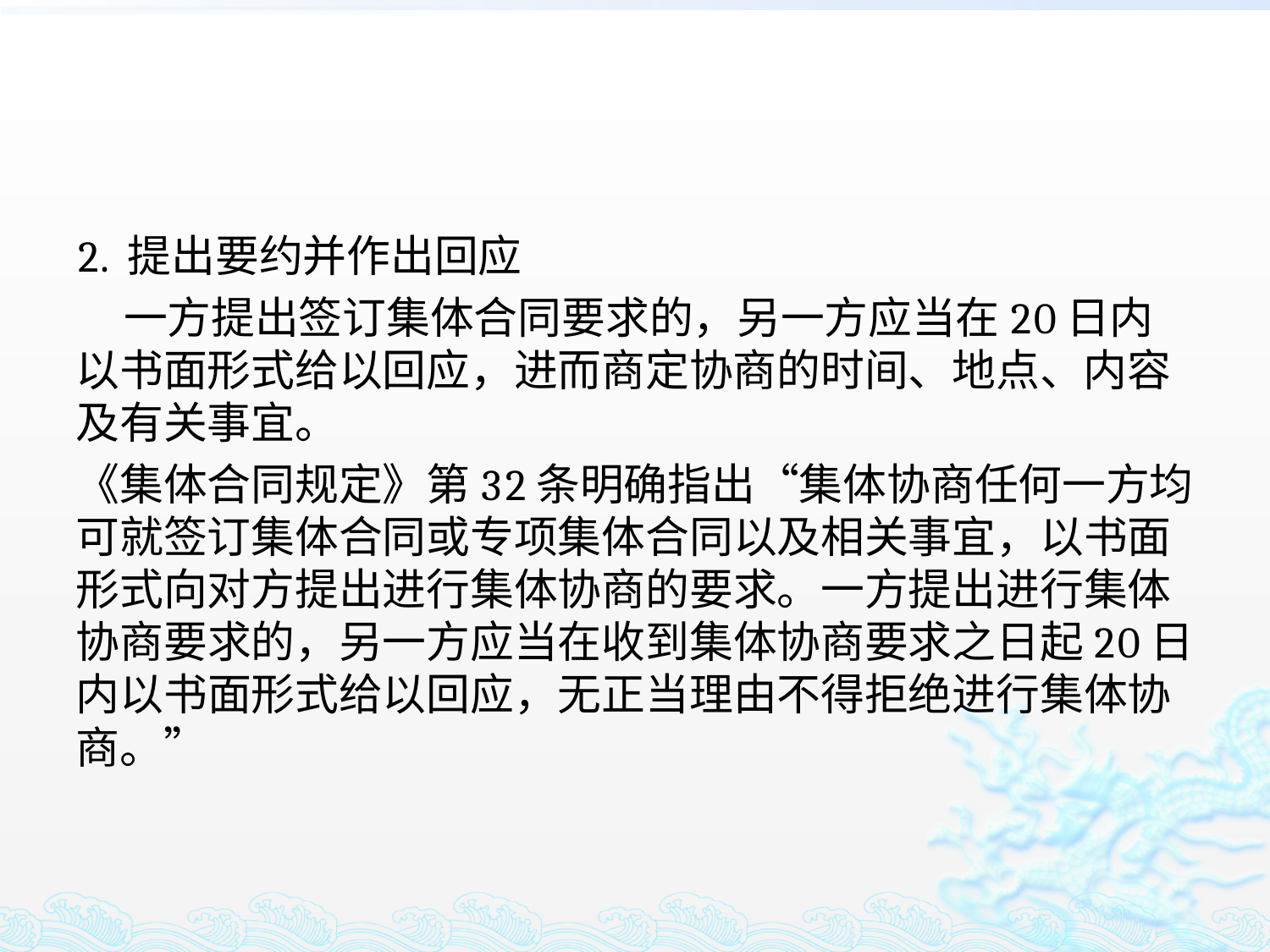

#
2. 提出要约并作出回应
    一方提出签订集体合同要求的，另一方应当在20日内以书面形式给以回应，进而商定协商的时间、地点、内容及有关事宜。
《集体合同规定》第32条明确指出“集体协商任何一方均可就签订集体合同或专项集体合同以及相关事宜，以书面形式向对方提出进行集体协商的要求。一方提出进行集体协商要求的，另一方应当在收到集体协商要求之日起20日内以书面形式给以回应，无正当理由不得拒绝进行集体协商。”